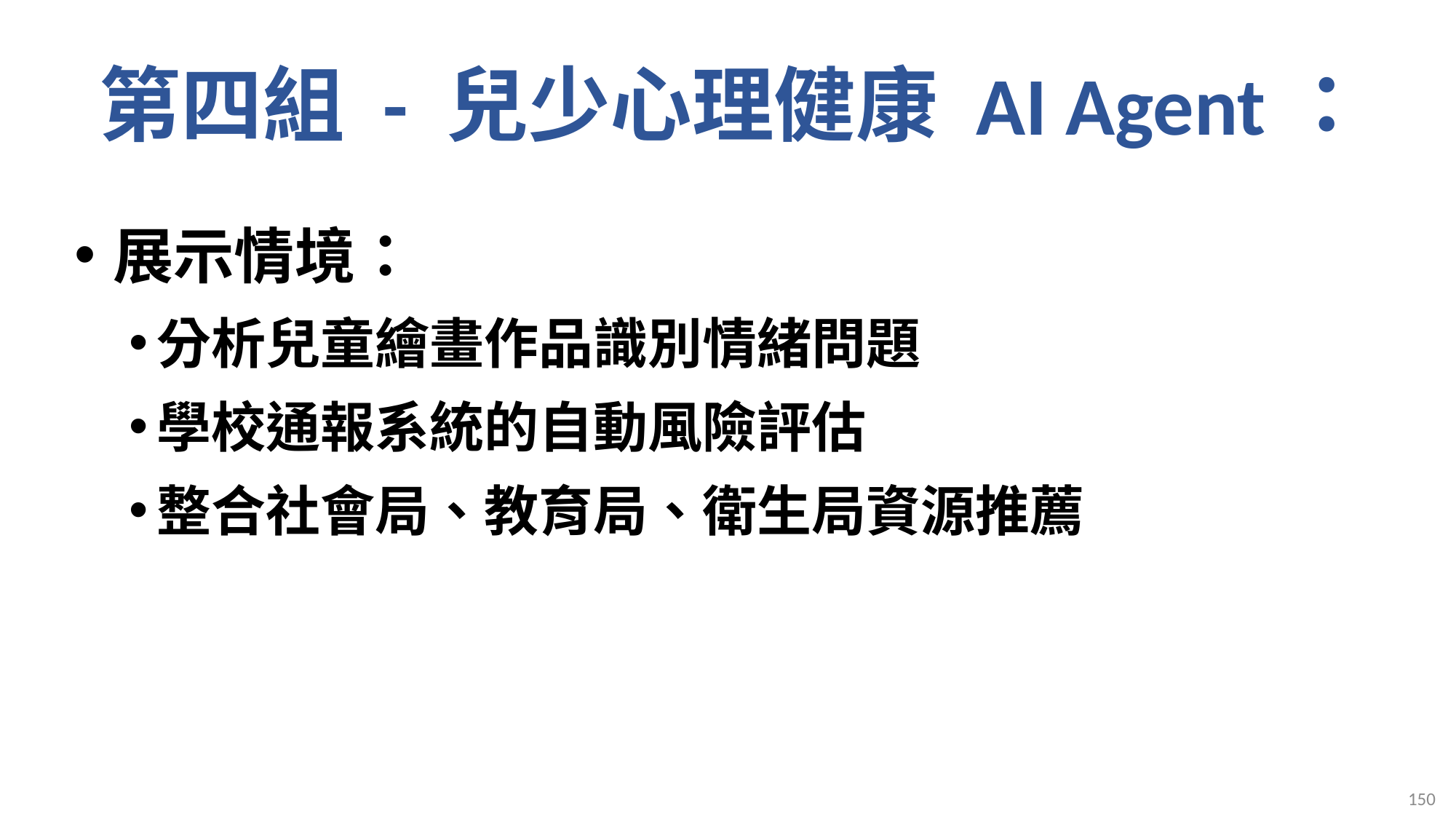

# 第四組 - 兒少心理健康 AI Agent：
展示情境：
分析兒童繪畫作品識別情緒問題
學校通報系統的自動風險評估
整合社會局、教育局、衛生局資源推薦
150